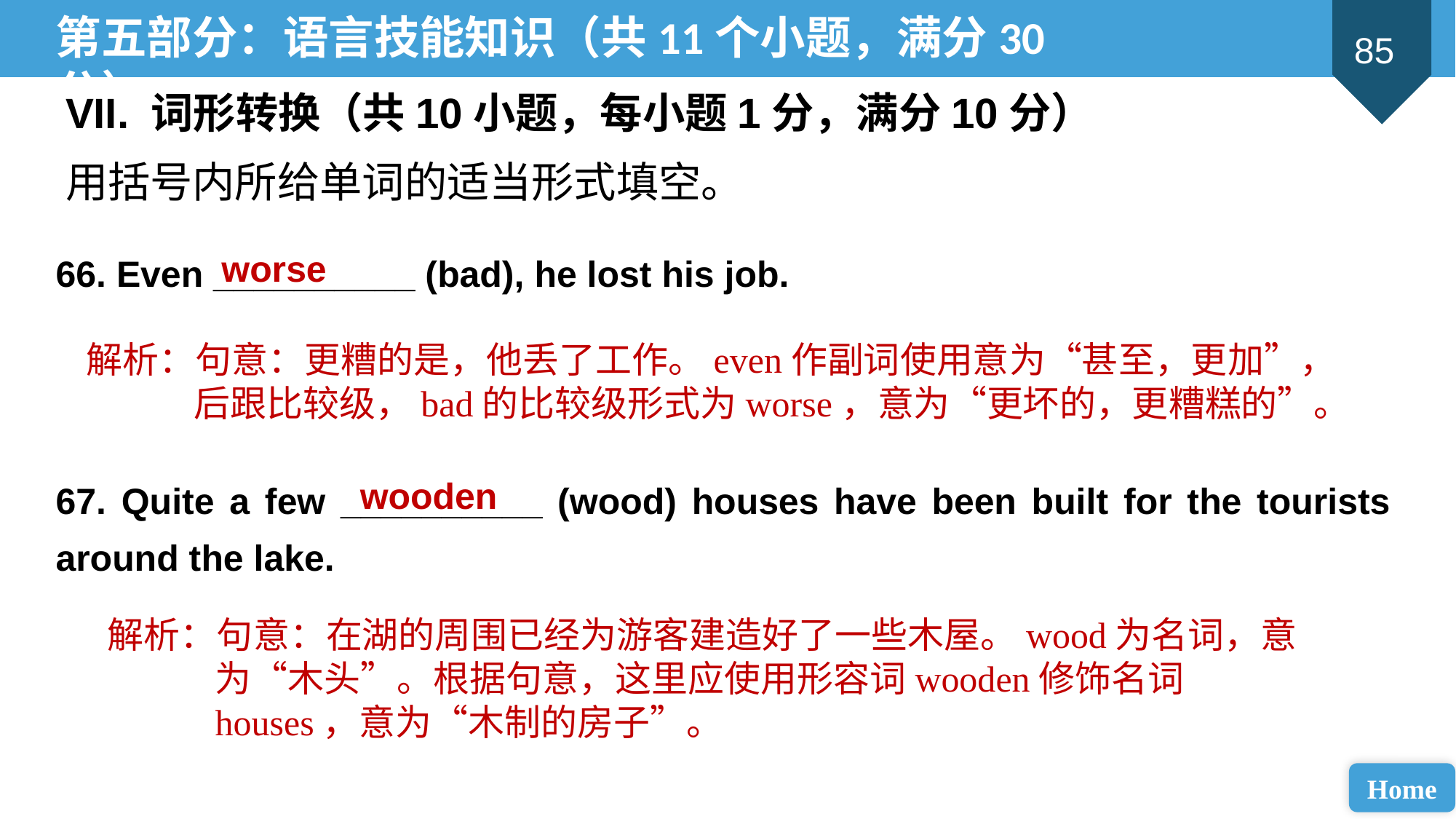

第五部分：语言技能知识（共11个小题，满分30分）
VII. 词形转换（共10小题，每小题1分，满分10分）
用括号内所给单词的适当形式填空。
66. Even __________ (bad), he lost his job.

67. Quite a few __________ (wood) houses have been built for the tourists around the lake.
worse
解析：句意：更糟的是，他丢了工作。even作副词使用意为“甚至，更加”，后跟比较级，bad的比较级形式为worse，意为“更坏的，更糟糕的”。
wooden
解析：句意：在湖的周围已经为游客建造好了一些木屋。wood为名词，意为“木头”。根据句意，这里应使用形容词wooden修饰名词houses，意为“木制的房子”。